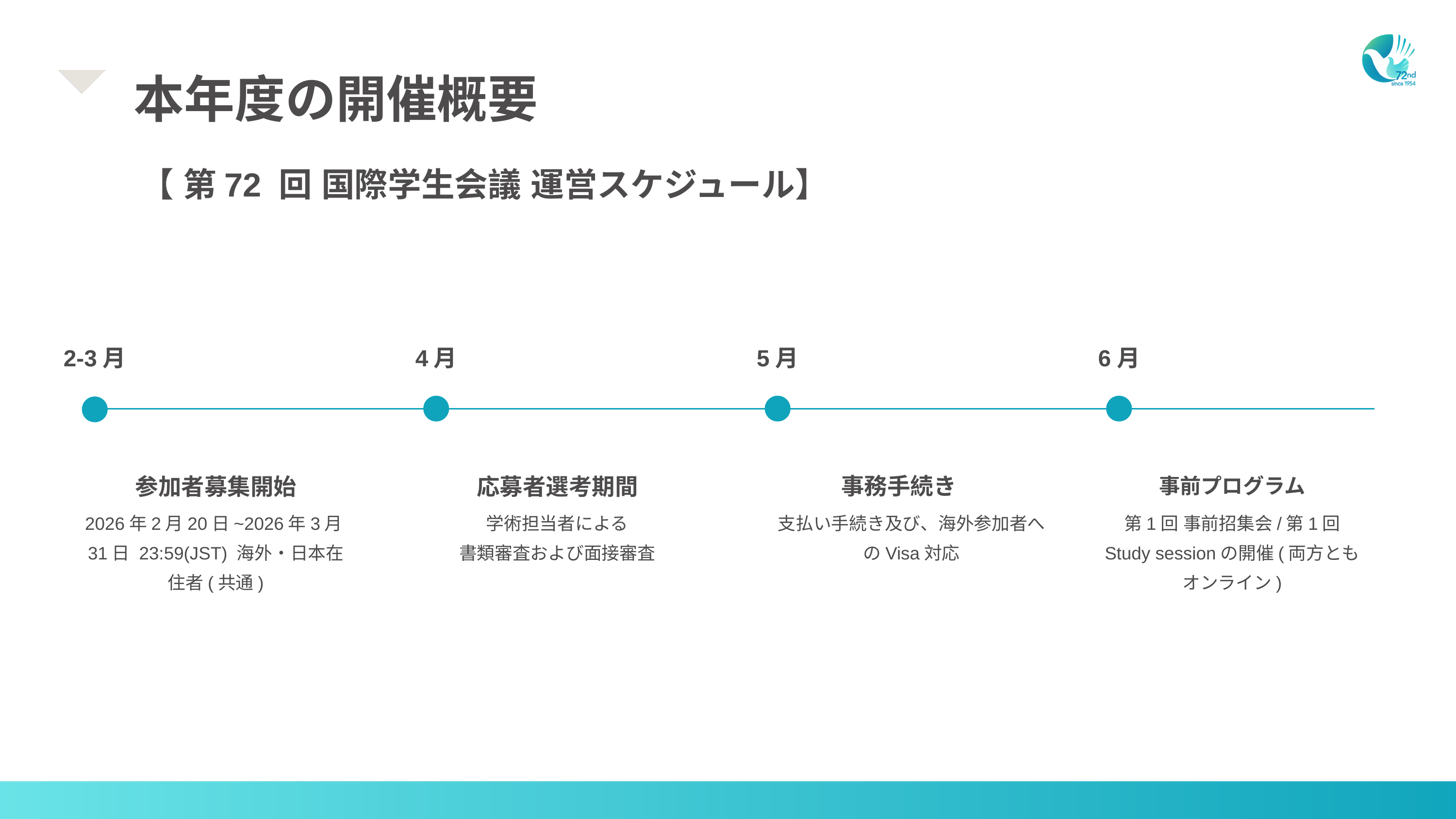

本年度の開催概要

【 第72 回 国際学生会議 運営スケジュール】
2-3月
4月
5月
6月

事務手続き
参加者募集開始
応募者選考期間
事前プログラム
2026年2月20日~2026年3月31日 23:59(JST) 海外・日本在住者(共通)
学術担当者による
書類審査および面接審査
支払い手続き及び、海外参加者へのVisa対応
第1回 事前招集会/第1回 Study sessionの開催(両方ともオンライン)